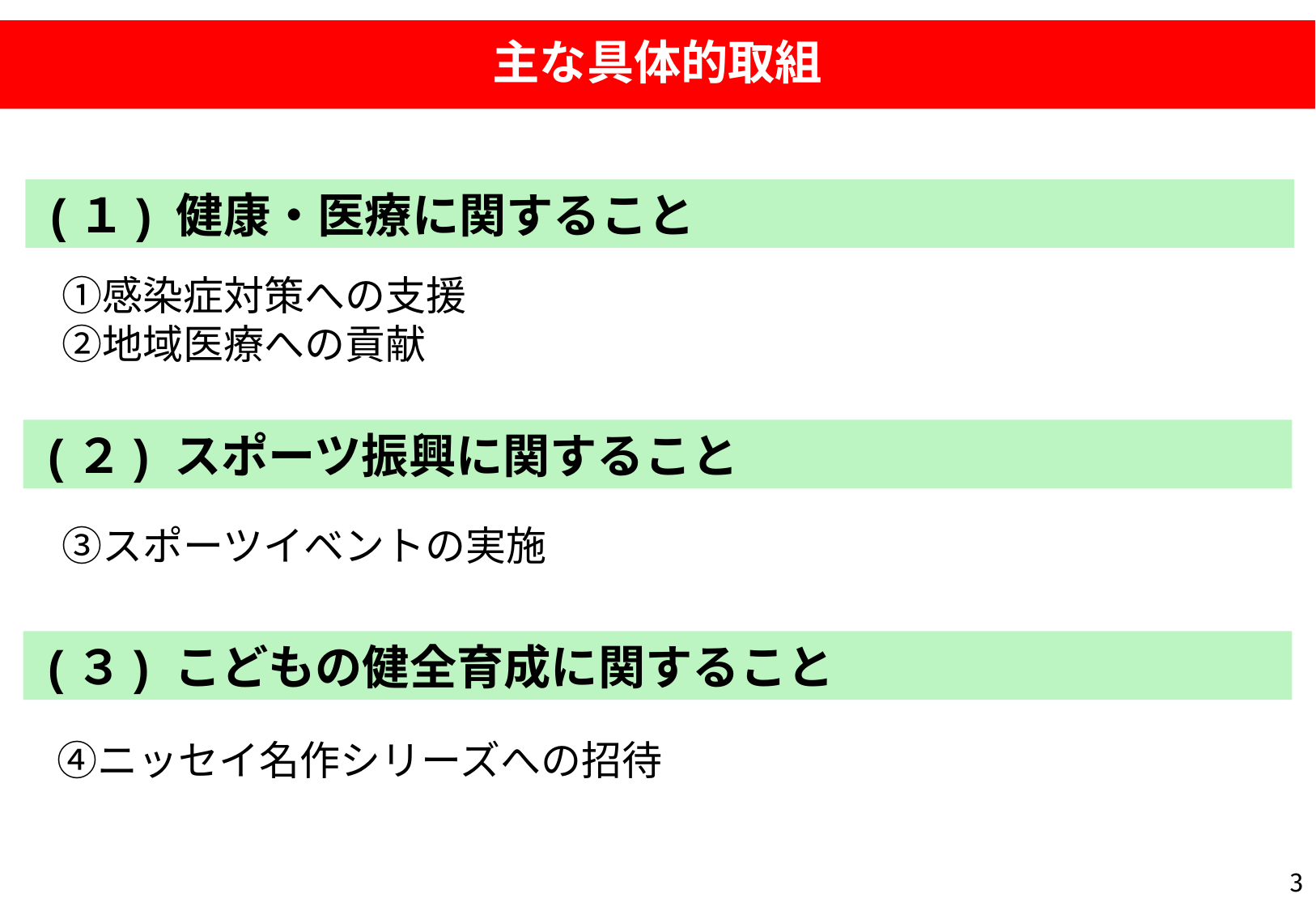

# 主な具体的取組
 (１) 健康・医療に関すること
　①感染症対策への支援
　②地域医療への貢献

 (２) スポーツ振興に関すること
　③スポーツイベントの実施

 (３) こどもの健全育成に関すること
　④ニッセイ名作シリーズへの招待

3